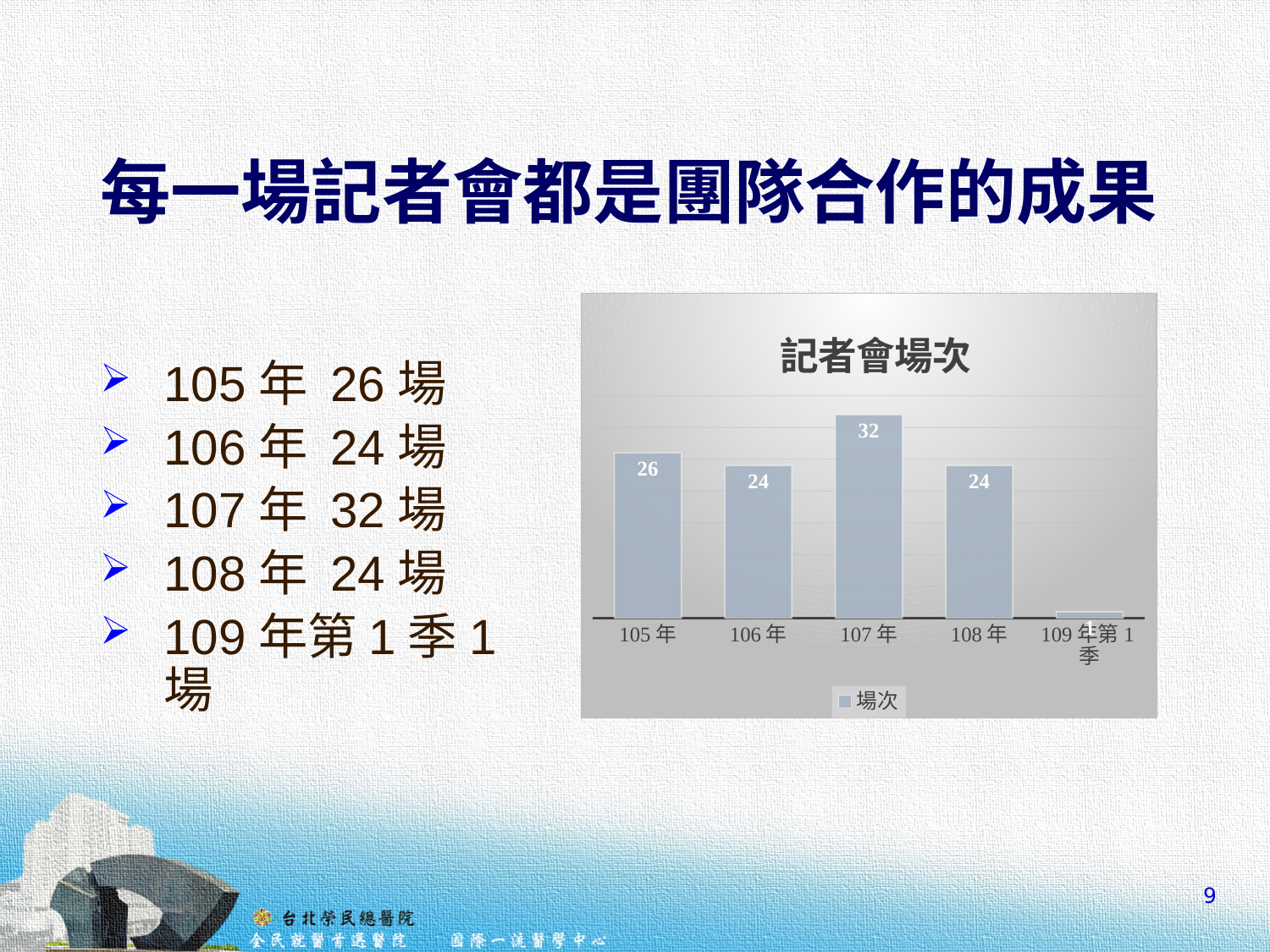

# 每一場記者會都是團隊合作的成果

105年 26場
106年 24場
107年 32場
108年 24場
109年第1季1場

### Chart: 記者會場次

| Category | 場次 |
|---|---|
| 105年 | 26.0 |
| 106年 | 24.0 |
| 107年 | 32.0 |
| 108年 | 24.0 |
| 109年第1季 | 1.0 |
9